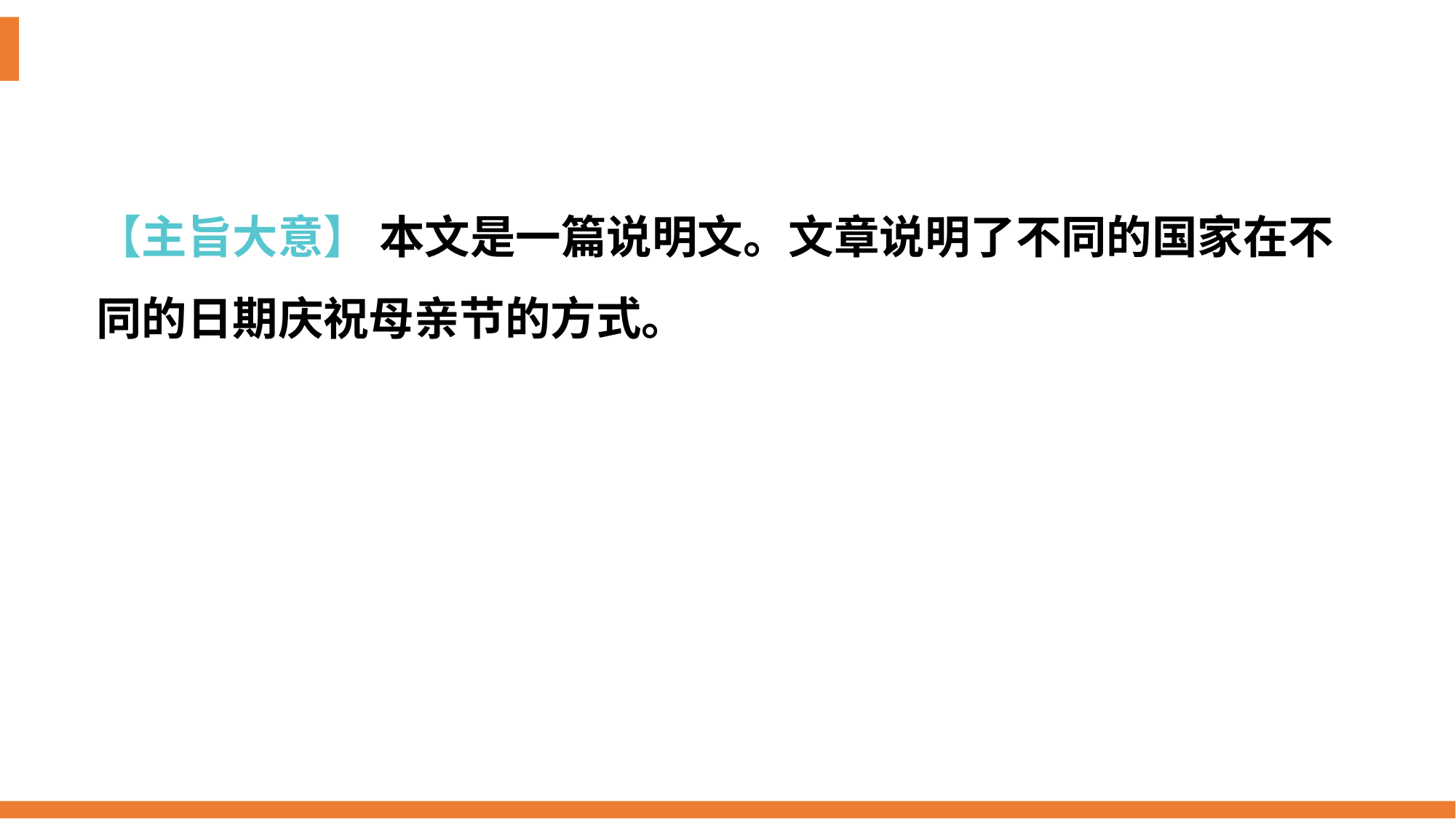

【主旨大意】 本文是一篇说明文。文章说明了不同的国家在不同的日期庆祝母亲节的方式。